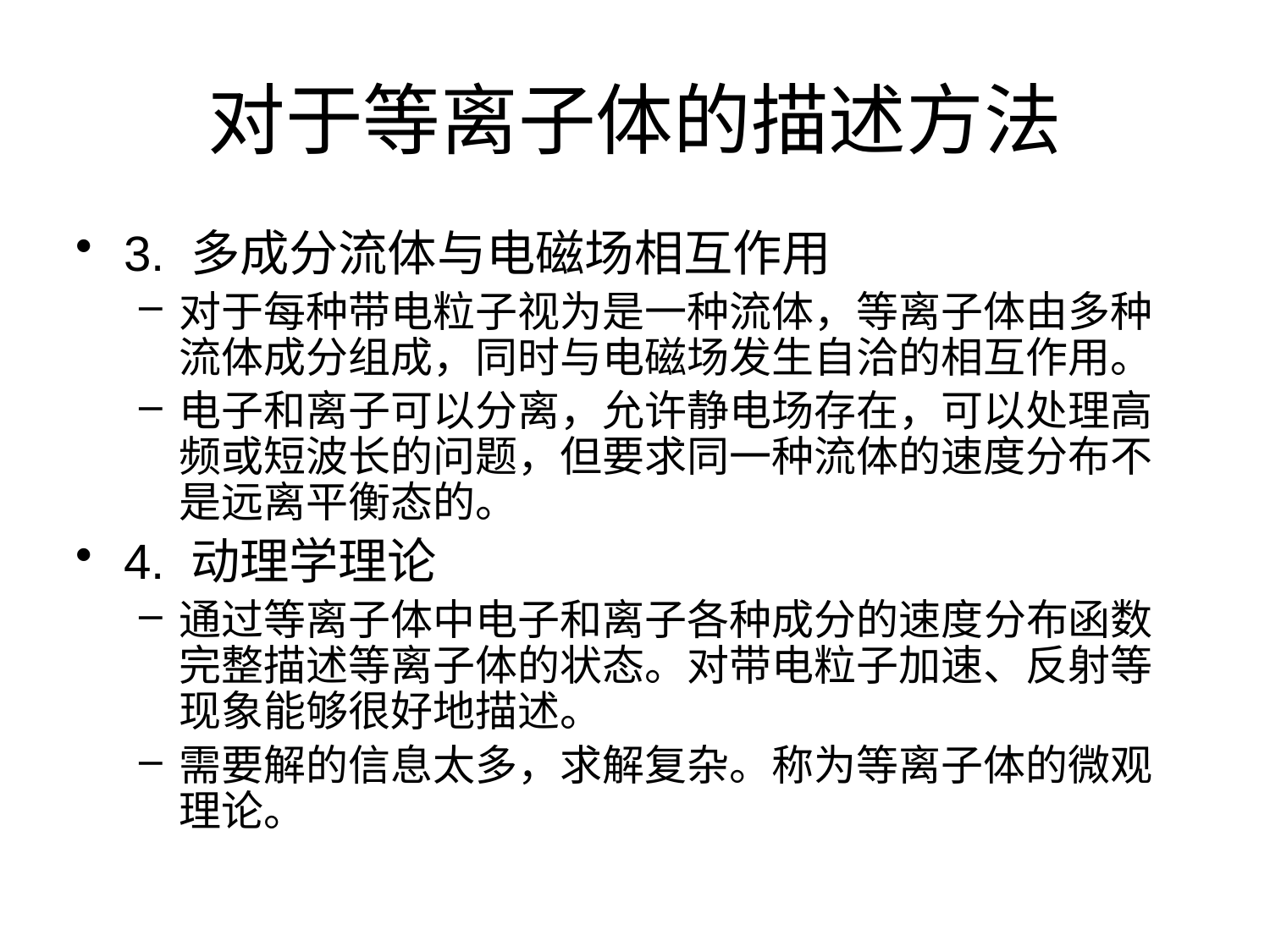

# 对于等离子体的描述方法
3. 多成分流体与电磁场相互作用
对于每种带电粒子视为是一种流体，等离子体由多种流体成分组成，同时与电磁场发生自洽的相互作用。
电子和离子可以分离，允许静电场存在，可以处理高频或短波长的问题，但要求同一种流体的速度分布不是远离平衡态的。
4. 动理学理论
通过等离子体中电子和离子各种成分的速度分布函数完整描述等离子体的状态。对带电粒子加速、反射等现象能够很好地描述。
需要解的信息太多，求解复杂。称为等离子体的微观理论。